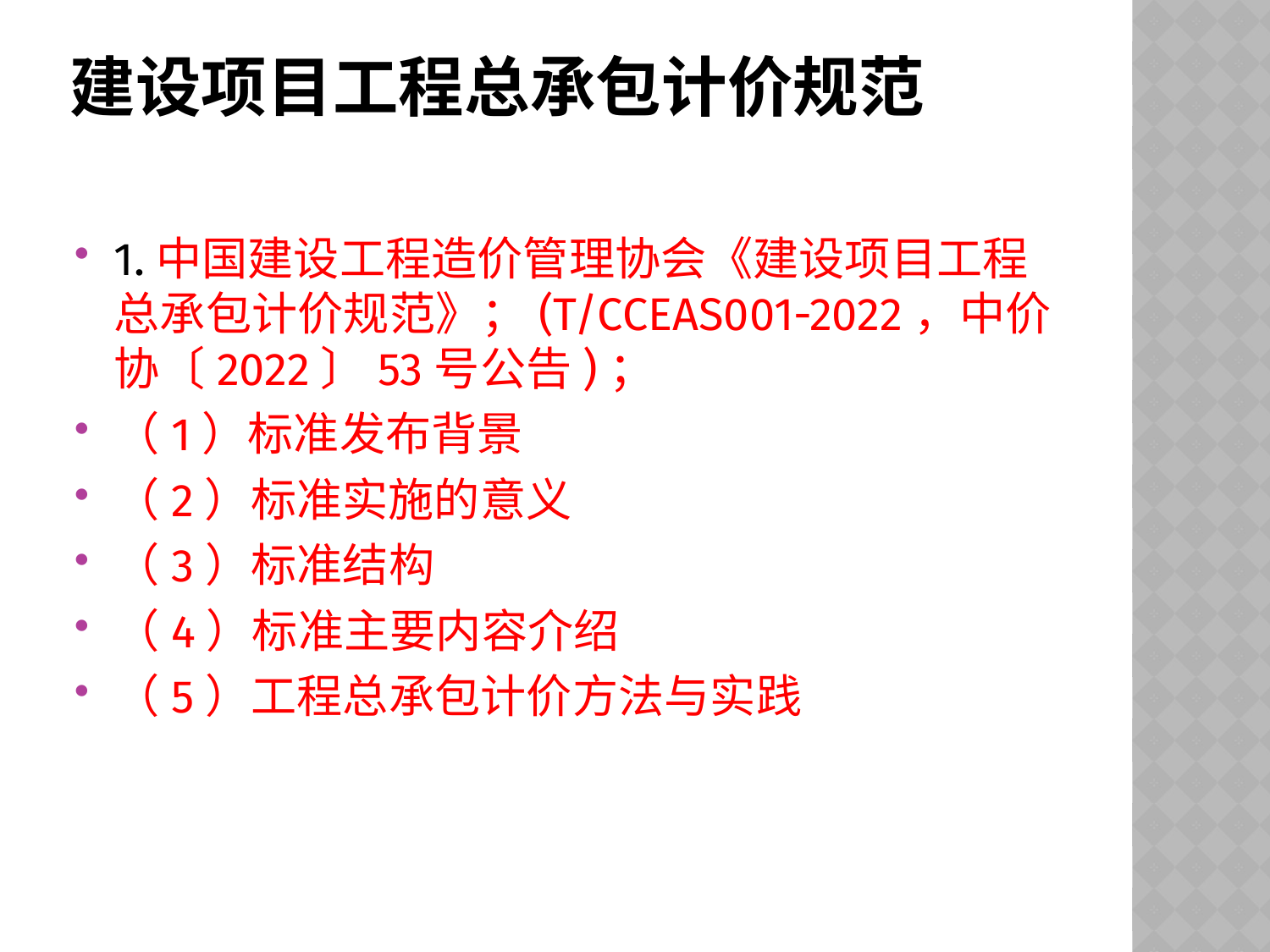

# 建设项目工程总承包计价规范
1.中国建设工程造价管理协会《建设项目工程总承包计价规范》；(T/CCEAS001-2022，中价协〔2022〕53号公告)；
（1）标准发布背景
（2）标准实施的意义
（3）标准结构
（4）标准主要内容介绍
（5）工程总承包计价方法与实践